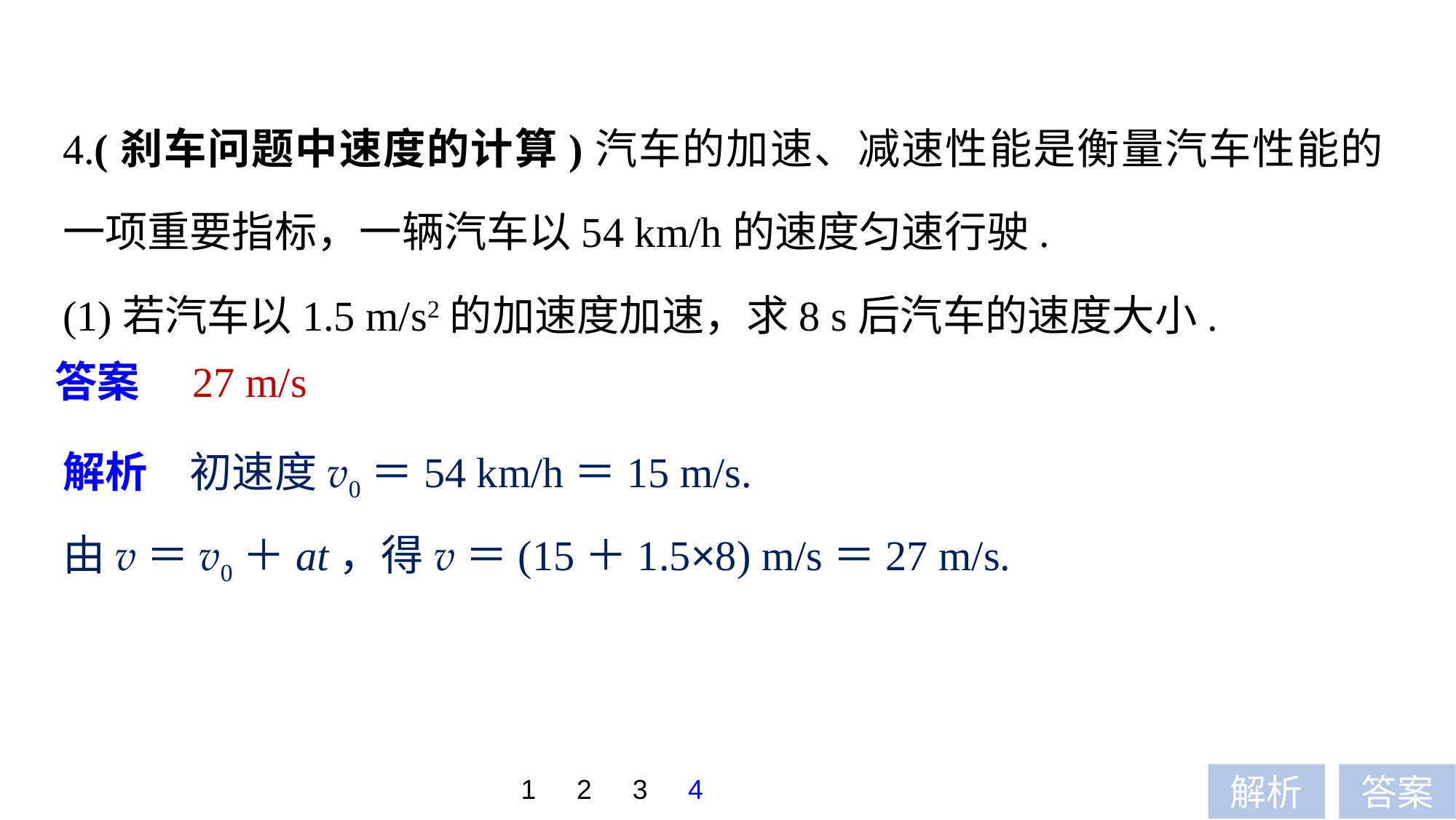

4.(刹车问题中速度的计算)汽车的加速、减速性能是衡量汽车性能的一项重要指标，一辆汽车以54 km/h的速度匀速行驶.
(1)若汽车以1.5 m/s2的加速度加速，求8 s后汽车的速度大小.
答案　27 m/s
解析　初速度v0＝54 km/h＝15 m/s.
由v＝v0＋at，得v＝(15＋1.5×8) m/s＝27 m/s.
1
2
3
4
解析
答案